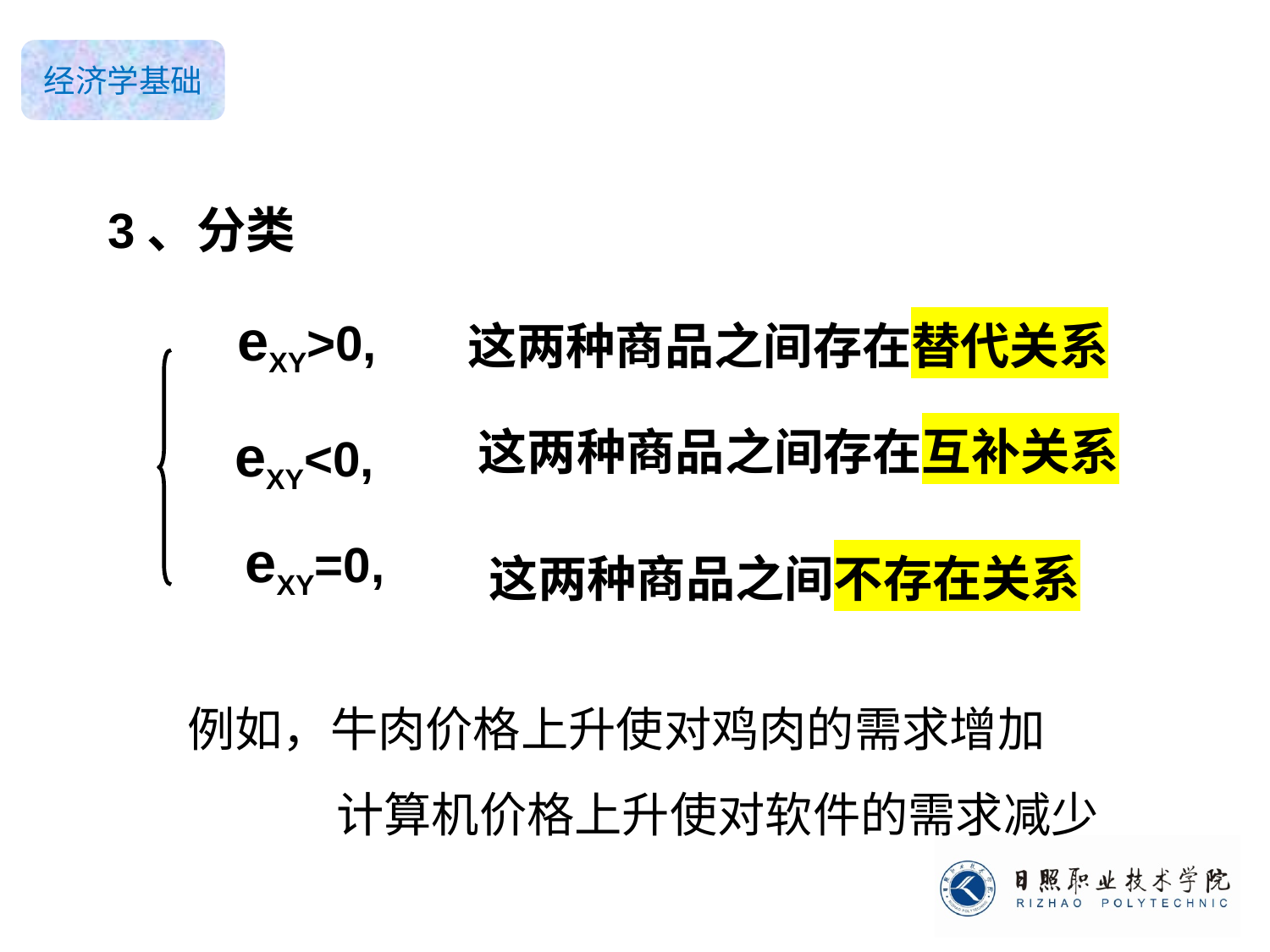

3、分类
eXY>0,
这两种商品之间存在替代关系

eXY<0,
这两种商品之间存在互补关系
eXY=0,
这两种商品之间不存在关系
例如，牛肉价格上升使对鸡肉的需求增加
             计算机价格上升使对软件的需求减少